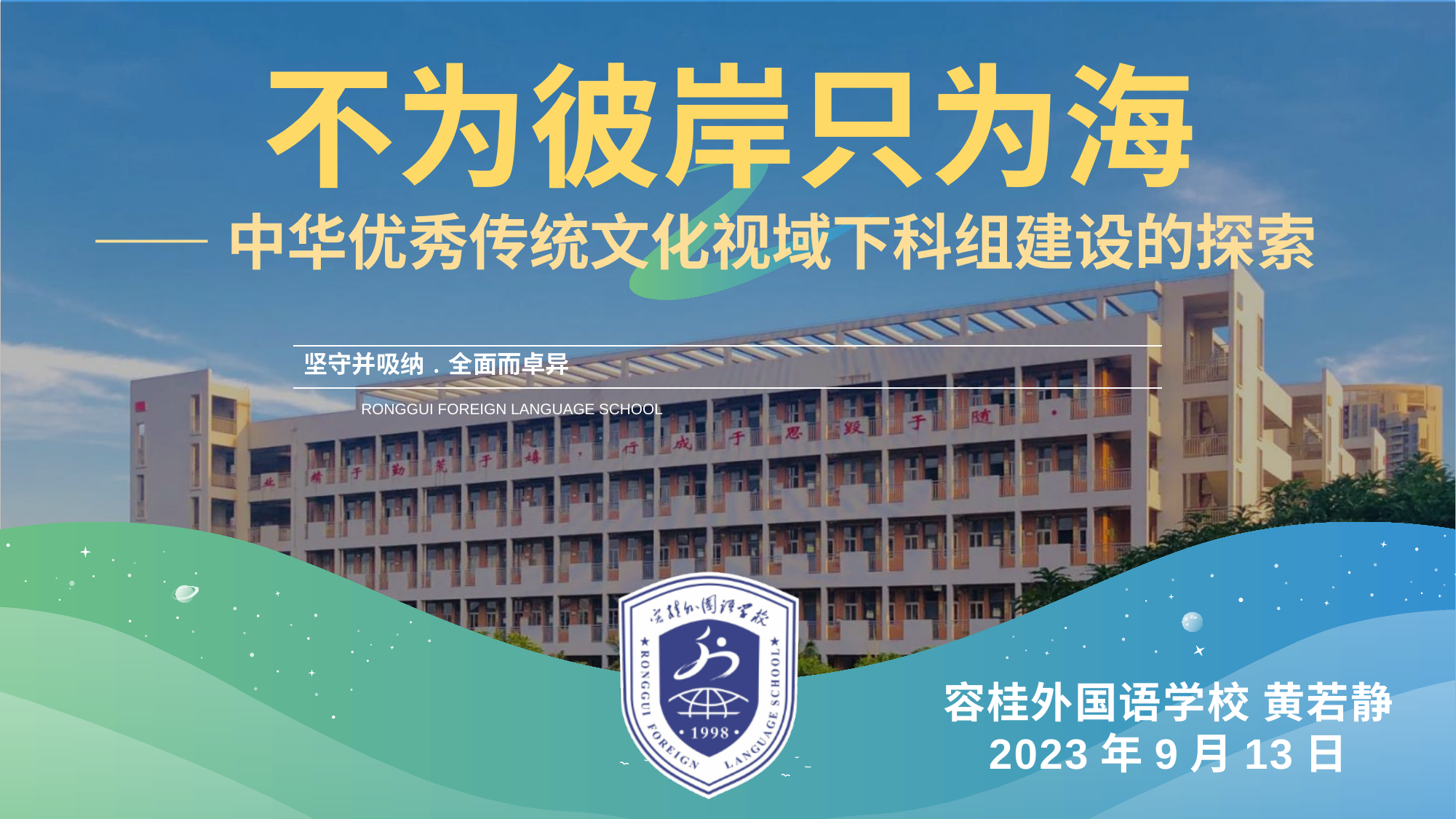

不为彼岸只为海

——中华优秀传统文化视域下科组建设的探索
坚守并吸纳﹒全面而卓异
RONGGUI FOREIGN LANGUAGE SCHOOL

容桂外国语学校 黄若静
2023年9月13日